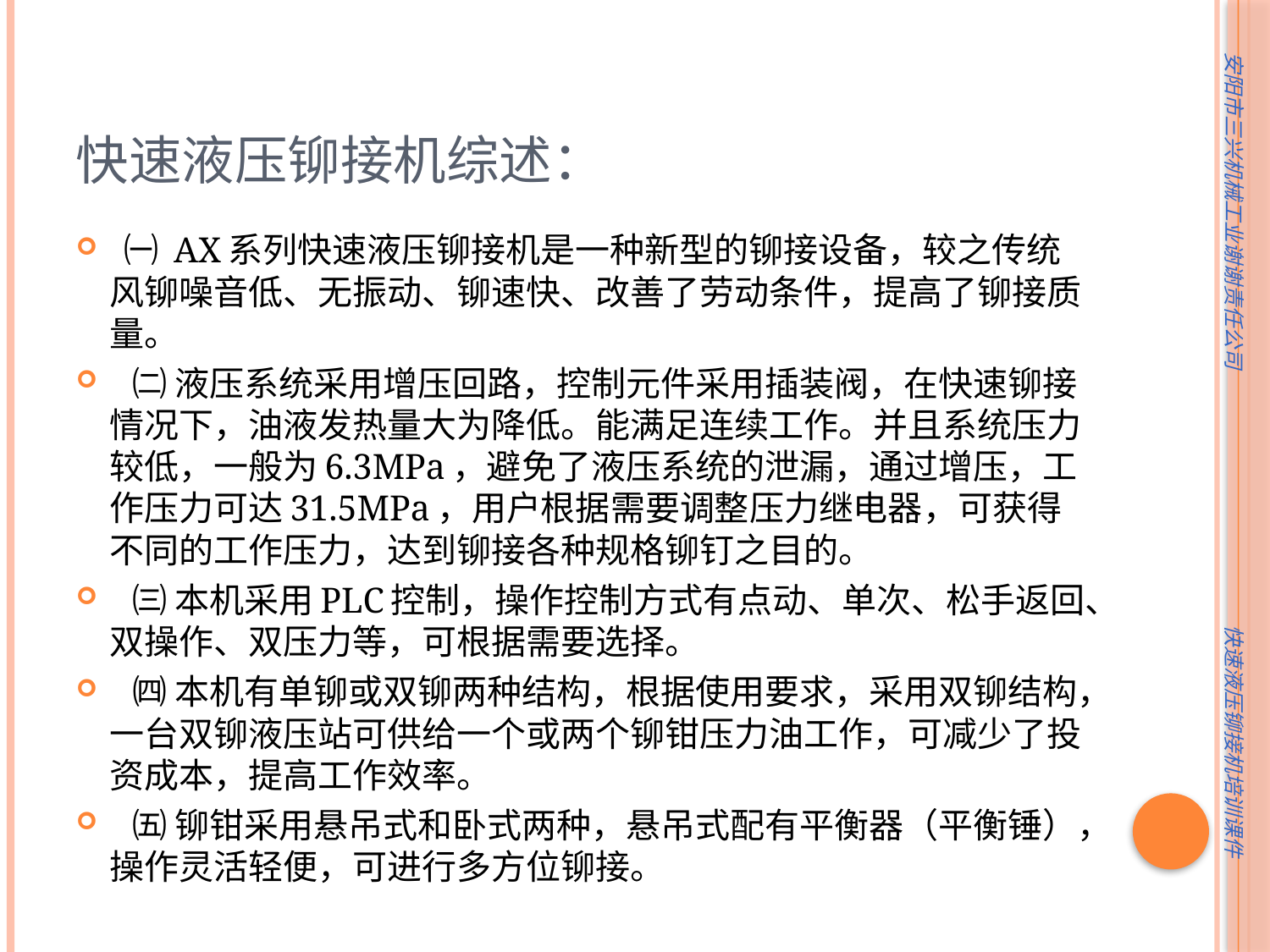

# 快速液压铆接机综述：
 ㈠ AX系列快速液压铆接机是一种新型的铆接设备，较之传统风铆噪音低、无振动、铆速快、改善了劳动条件，提高了铆接质量。
  ㈡ 液压系统采用增压回路，控制元件采用插装阀，在快速铆接情况下，油液发热量大为降低。能满足连续工作。并且系统压力较低，一般为6.3MPa，避免了液压系统的泄漏，通过增压，工作压力可达31.5MPa，用户根据需要调整压力继电器，可获得不同的工作压力，达到铆接各种规格铆钉之目的。
  ㈢ 本机采用PLC控制，操作控制方式有点动、单次、松手返回、双操作、双压力等，可根据需要选择。
  ㈣ 本机有单铆或双铆两种结构，根据使用要求，采用双铆结构，一台双铆液压站可供给一个或两个铆钳压力油工作，可减少了投资成本，提高工作效率。
  ㈤ 铆钳采用悬吊式和卧式两种，悬吊式配有平衡器（平衡锤），操作灵活轻便，可进行多方位铆接。

安阳市三兴机械工业谢谢责任公司                                       快速液压铆接机培训课件